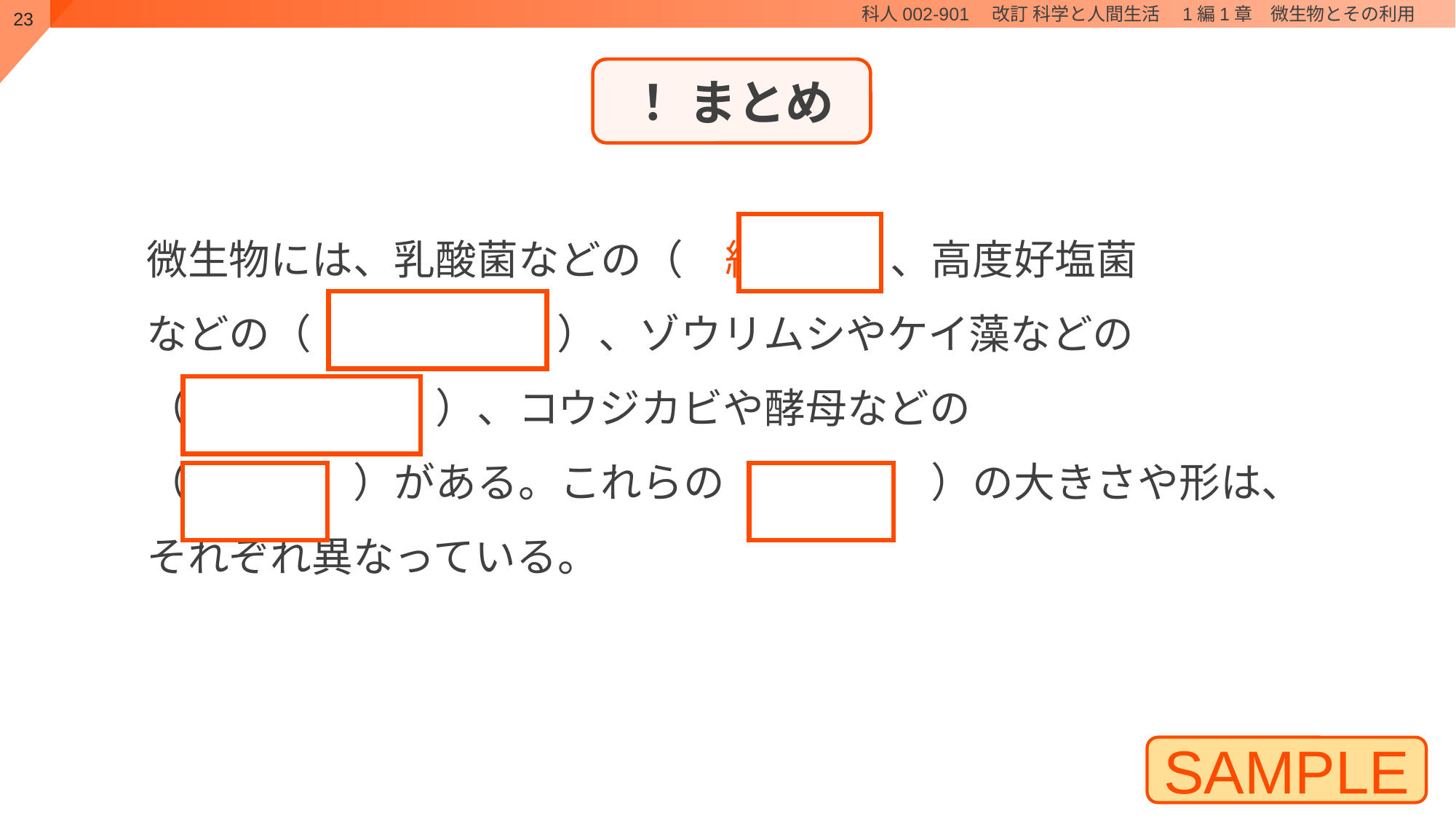

微生物には、乳酸菌などの（　細菌　）、高度好塩菌
などの（　アーキア　）、ゾウリムシやケイ藻などの
（　原生生物　）、コウジカビや酵母などの
（　菌類　）がある。これらの（　細胞　）の大きさや形は、
それぞれ異なっている。